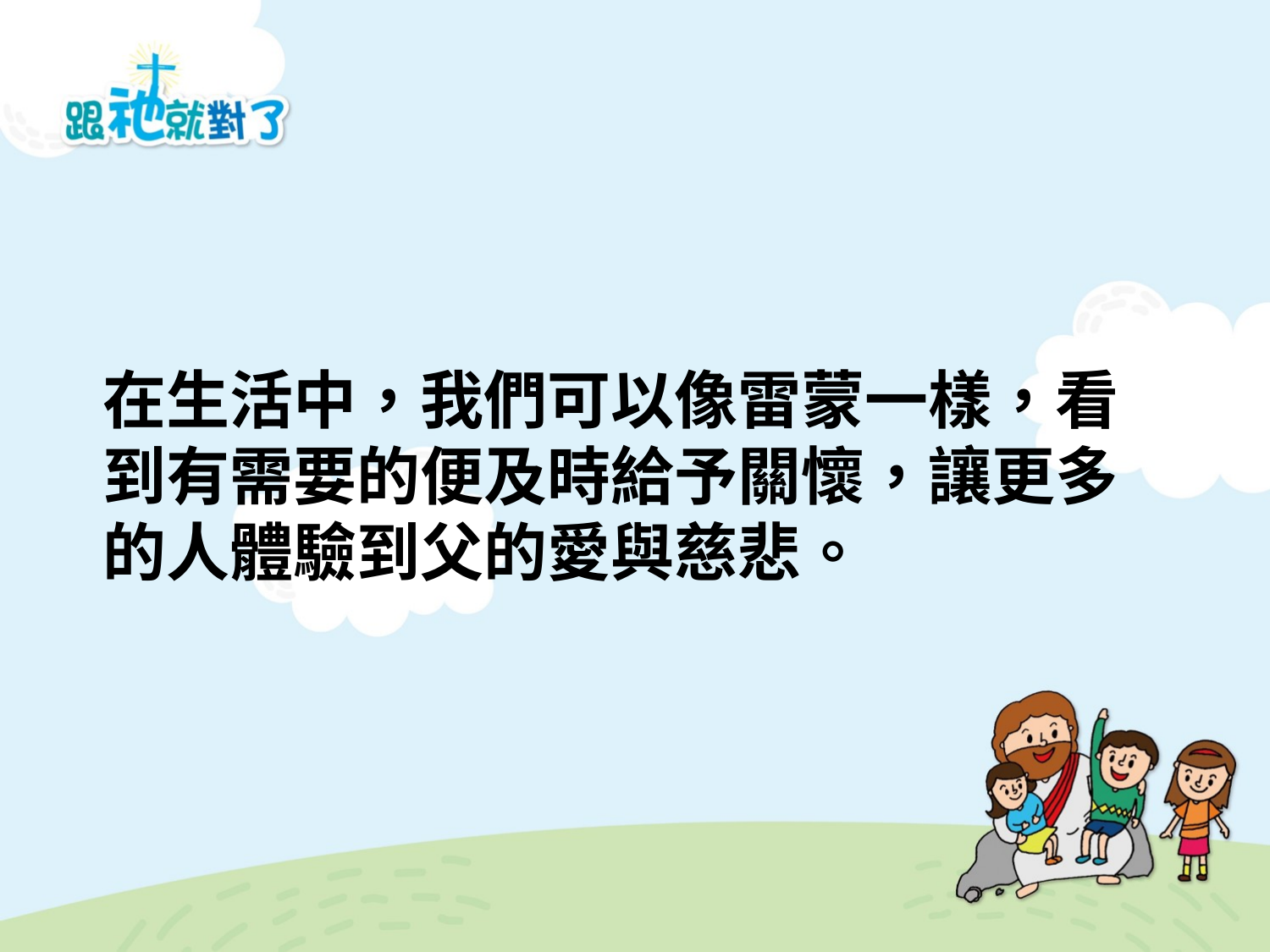

在生活中，我們可以像雷蒙一樣，看到有需要的便及時給予關懷，讓更多的人體驗到父的愛與慈悲。